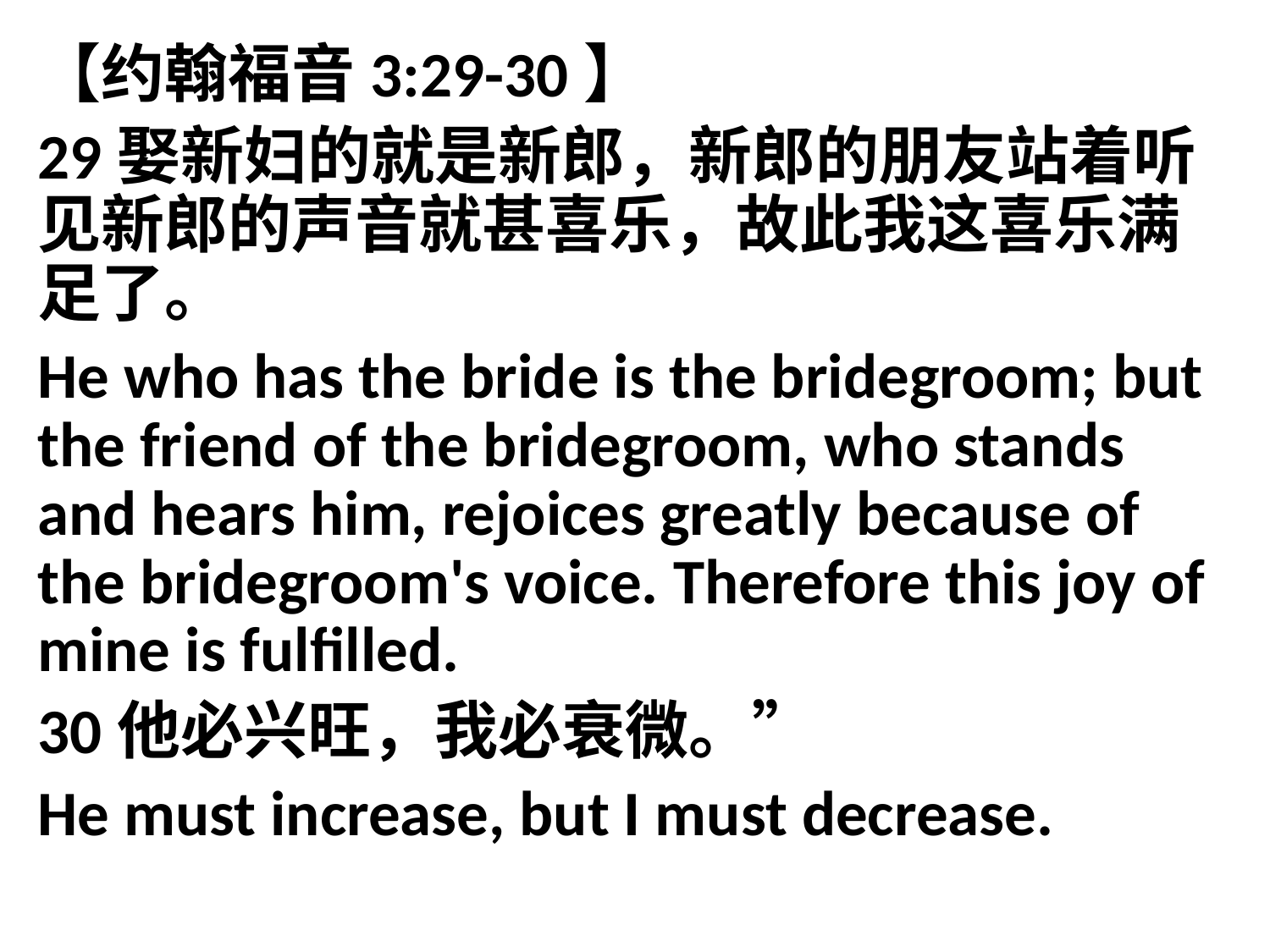

【约翰福音3:29-30】
29娶新妇的就是新郎，新郎的朋友站着听见新郎的声音就甚喜乐，故此我这喜乐满足了。
He who has the bride is the bridegroom; but the friend of the bridegroom, who stands and hears him, rejoices greatly because of the bridegroom's voice. Therefore this joy of mine is fulfilled.
30他必兴旺，我必衰微。”
He must increase, but I must decrease.